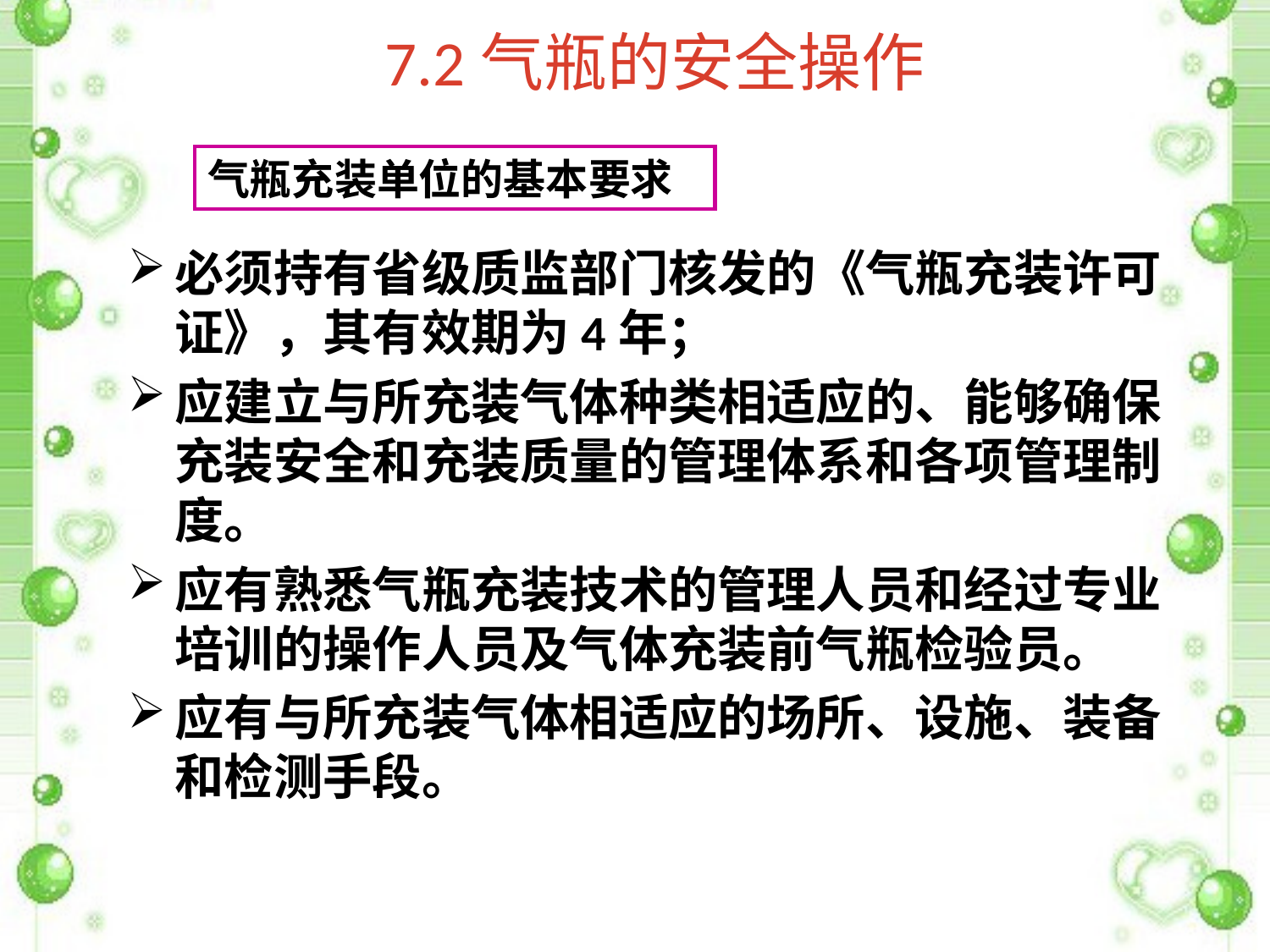

# 7.2气瓶的安全操作
气瓶充装单位的基本要求
必须持有省级质监部门核发的《气瓶充装许可证》，其有效期为4年；
应建立与所充装气体种类相适应的、能够确保充装安全和充装质量的管理体系和各项管理制度。
应有熟悉气瓶充装技术的管理人员和经过专业培训的操作人员及气体充装前气瓶检验员。
应有与所充装气体相适应的场所、设施、装备和检测手段。